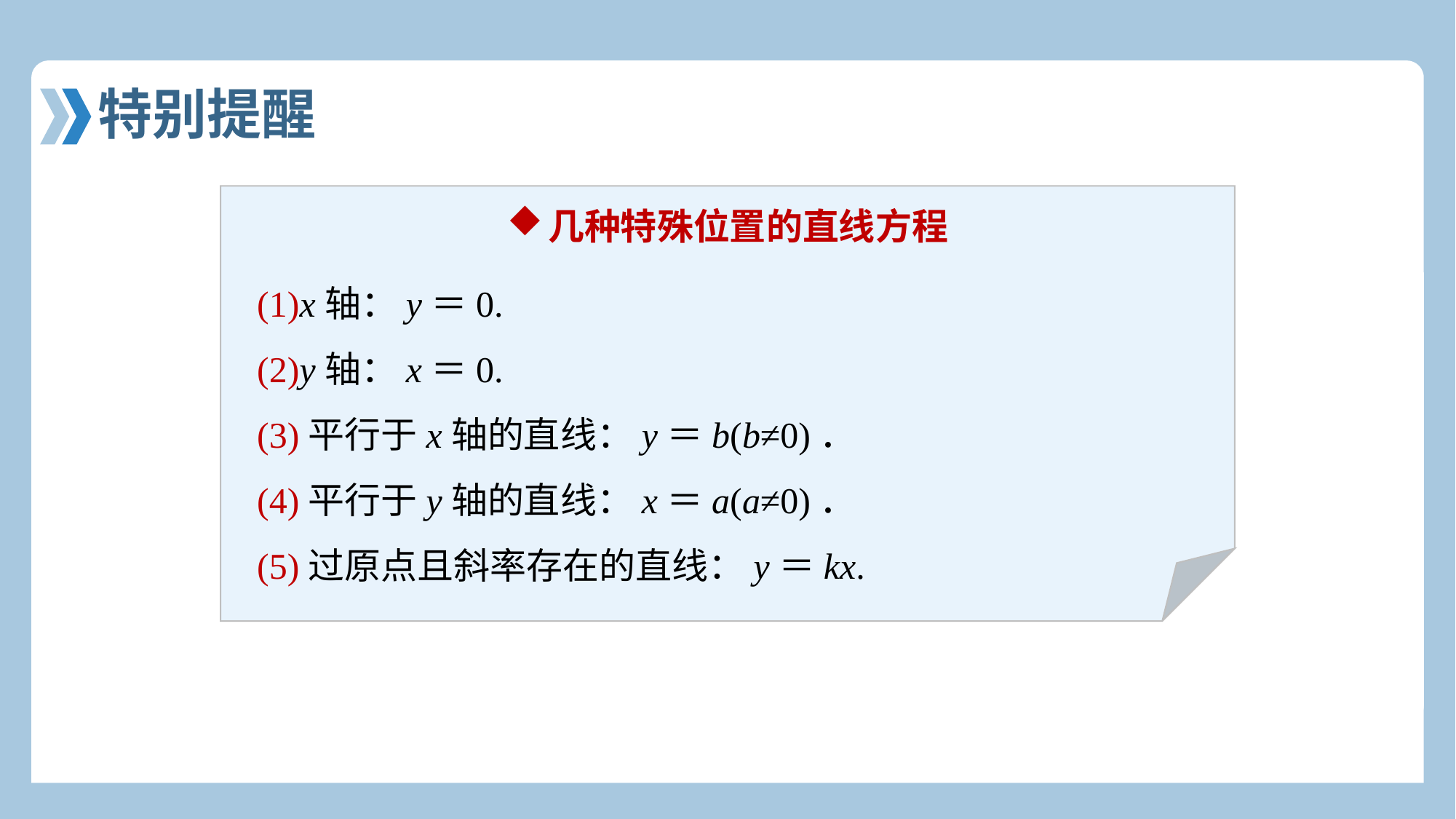

特别提醒

几种特殊位置的直线方程
(1)x轴：y＝0.
(2)y轴：x＝0.
(3)平行于x轴的直线：y＝b(b≠0)．
(4)平行于y轴的直线：x＝a(a≠0)．
(5)过原点且斜率存在的直线：y＝kx.